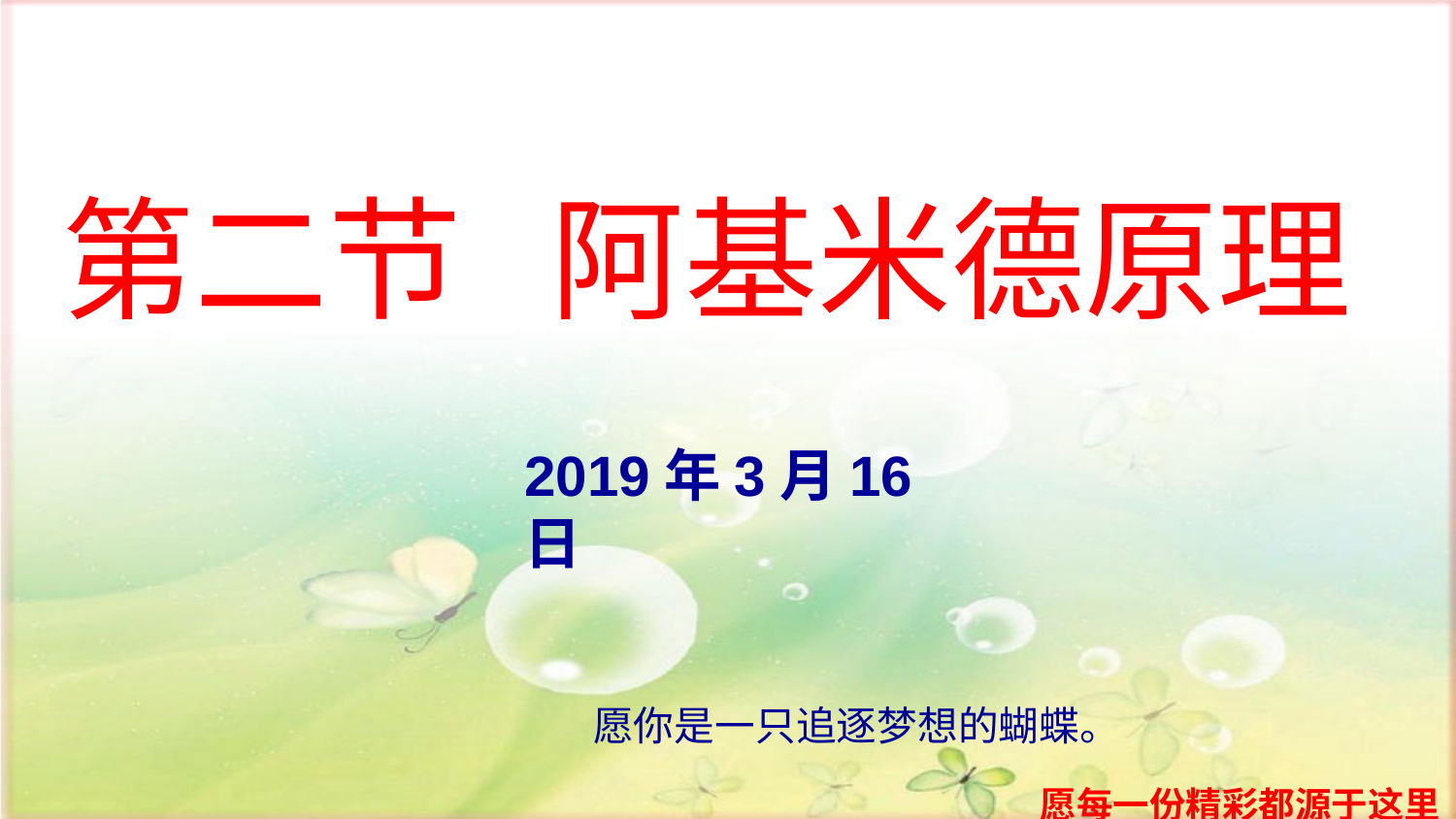

第二节   阿基米德原理
2019年3月16日
愿你是一只追逐梦想的蝴蝶。
愿每一份精彩都源于这里